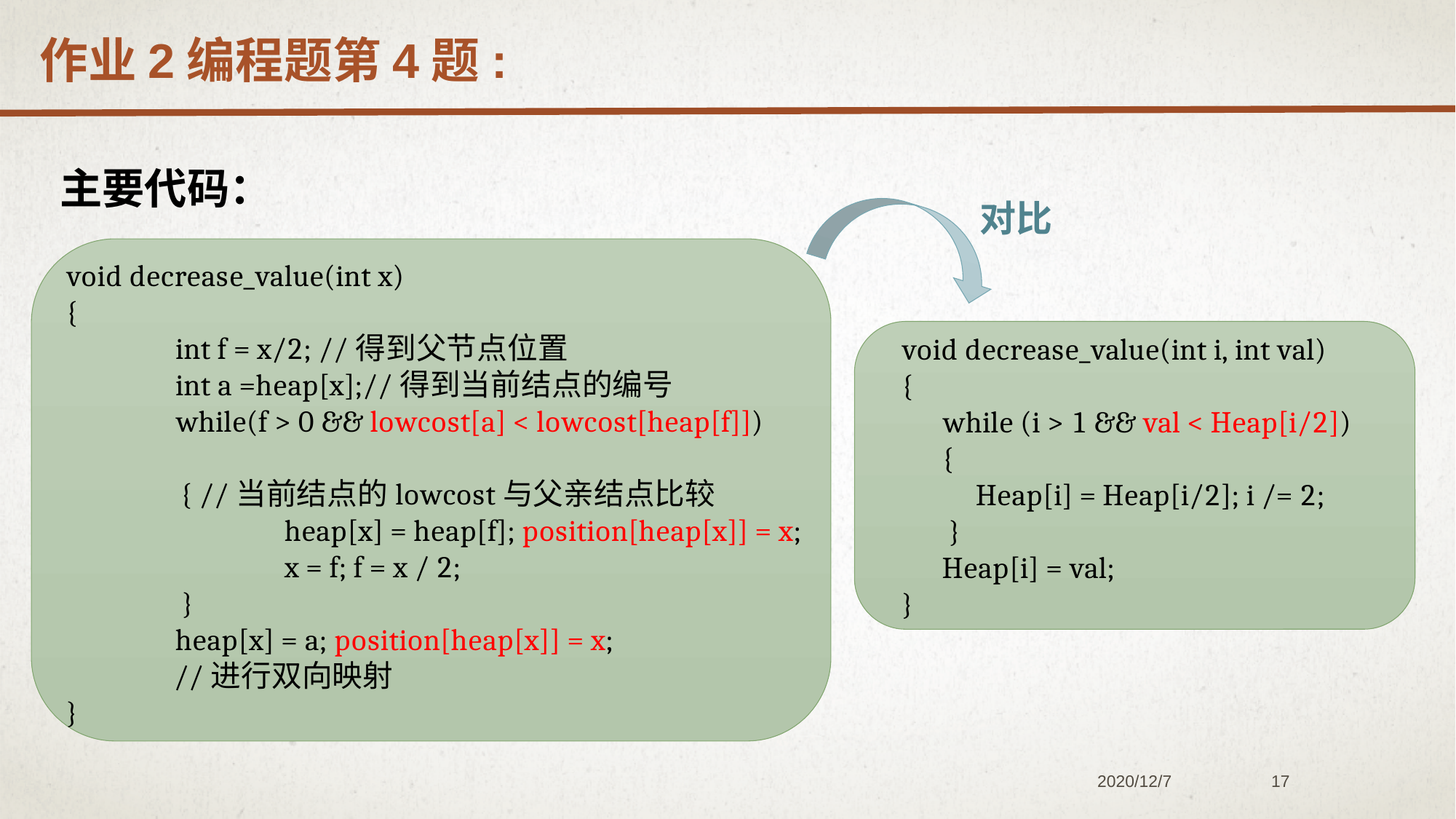

作业2编程题第4题:
主要代码：
对比

void decrease_value(int x)
{
	int f = x/2; //得到父节点位置
	int a =heap[x];//得到当前结点的编号
	while(f > 0 && lowcost[a] < lowcost[heap[f]])
                 { //当前结点的lowcost与父亲结点比较
		heap[x] = heap[f]; position[heap[x]] = x;
		x = f; f = x / 2;
	 }
	heap[x] = a; position[heap[x]] = x;
                //进行双向映射
}

void decrease_value(int i, int val)
{
      while (i > 1 && val < Heap[i/2])
      {
           Heap[i] = Heap[i/2]; i /= 2;
       }
      Heap[i] = val;
}
2020/12/7
17